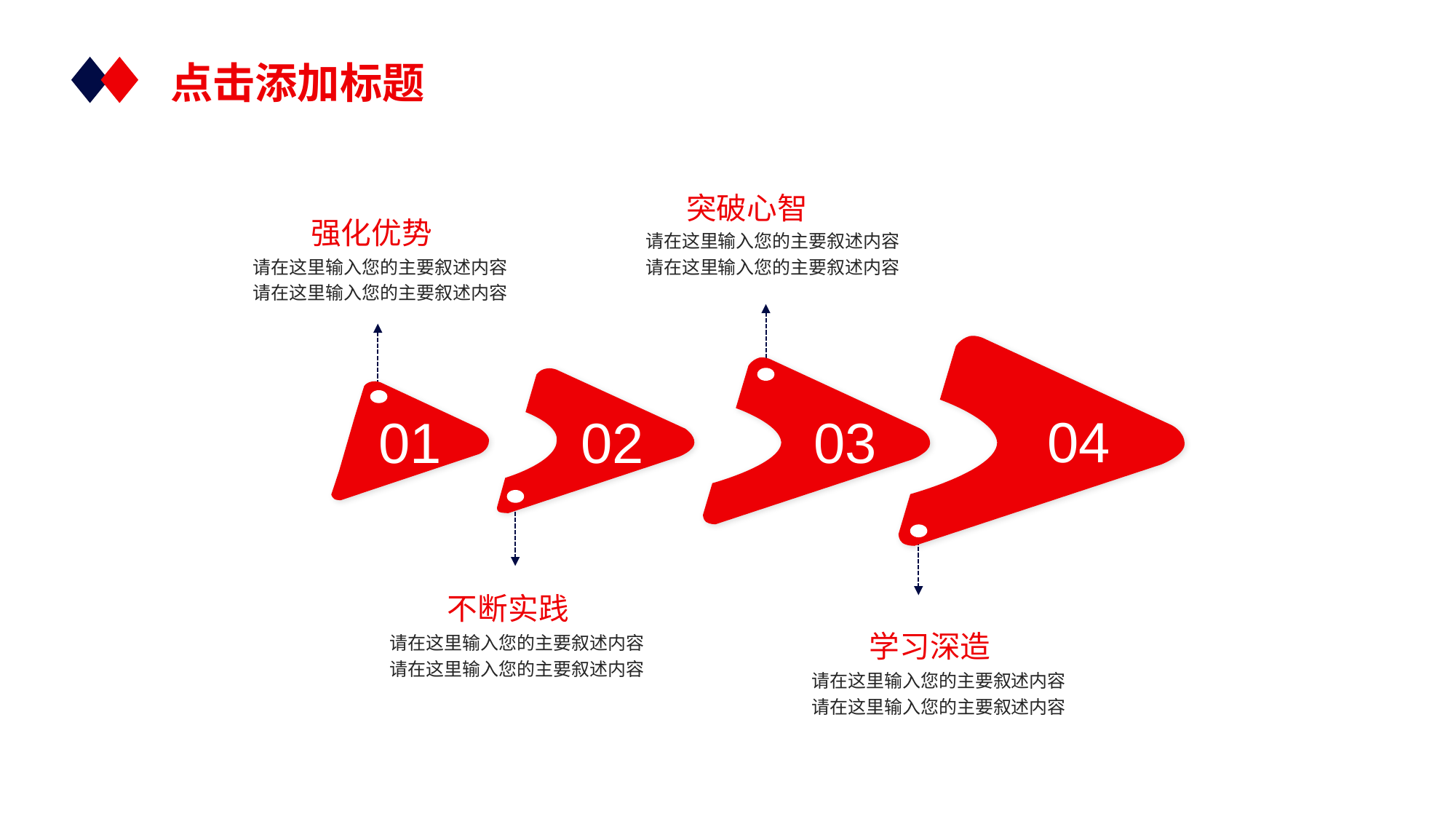

点击添加标题

     突破心智
请在这里输入您的主要叙述内容
请在这里输入您的主要叙述内容

      强化优势
请在这里输入您的主要叙述内容
请在这里输入您的主要叙述内容

04

03

02

01

      不断实践
请在这里输入您的主要叙述内容
请在这里输入您的主要叙述内容

      学习深造
请在这里输入您的主要叙述内容
请在这里输入您的主要叙述内容